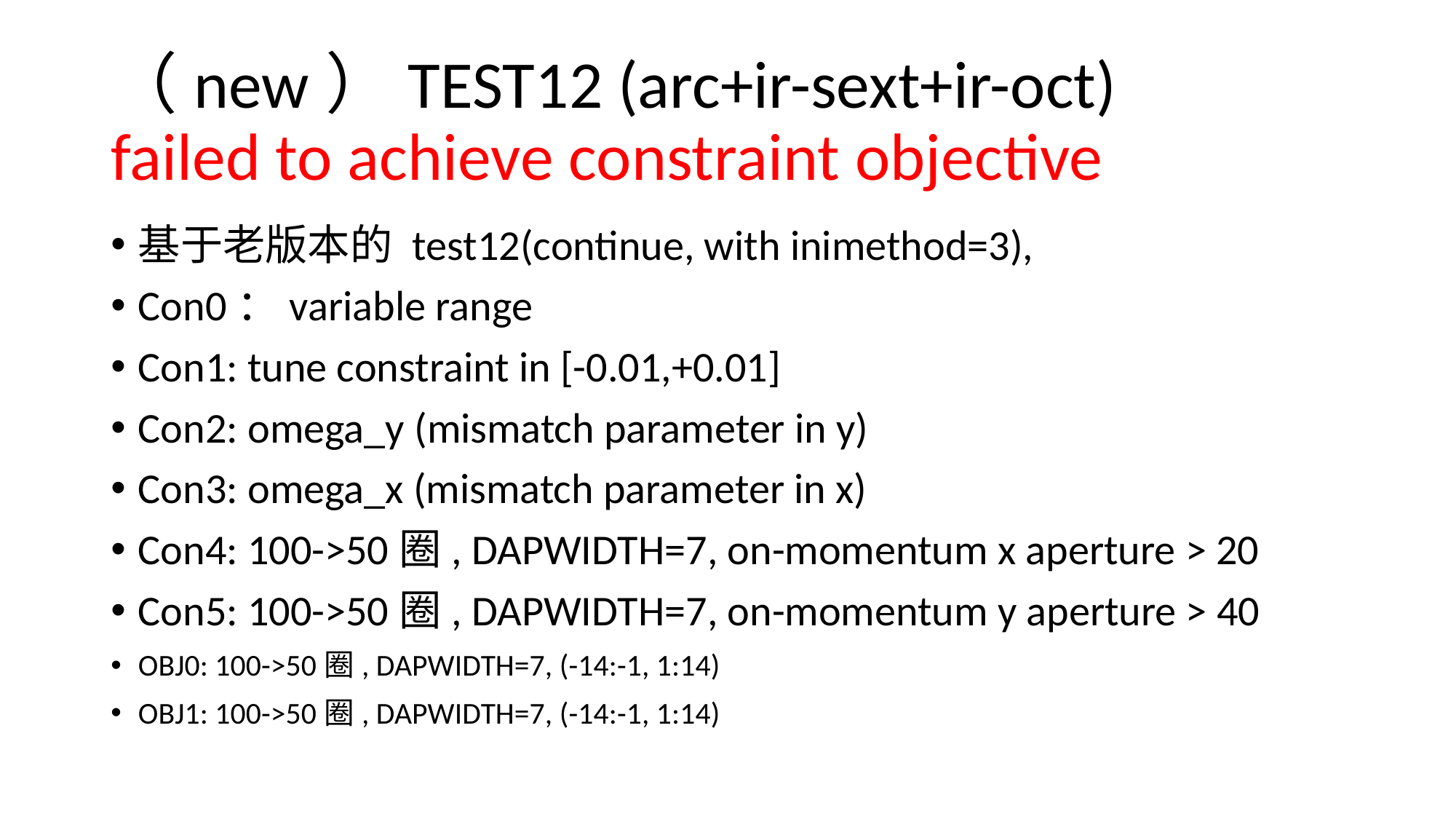

# （new）TEST12 (arc+ir-sext+ir-oct) failed to achieve constraint objective
基于老版本的 test12(continue, with inimethod=3),
Con0：variable range
Con1: tune constraint in [-0.01,+0.01]
Con2: omega_y (mismatch parameter in y)
Con3: omega_x (mismatch parameter in x)
Con4: 100->50圈, DAPWIDTH=7, on-momentum x aperture > 20
Con5: 100->50圈, DAPWIDTH=7, on-momentum y aperture > 40
OBJ0: 100->50圈, DAPWIDTH=7, (-14:-1, 1:14)
OBJ1: 100->50圈, DAPWIDTH=7, (-14:-1, 1:14)